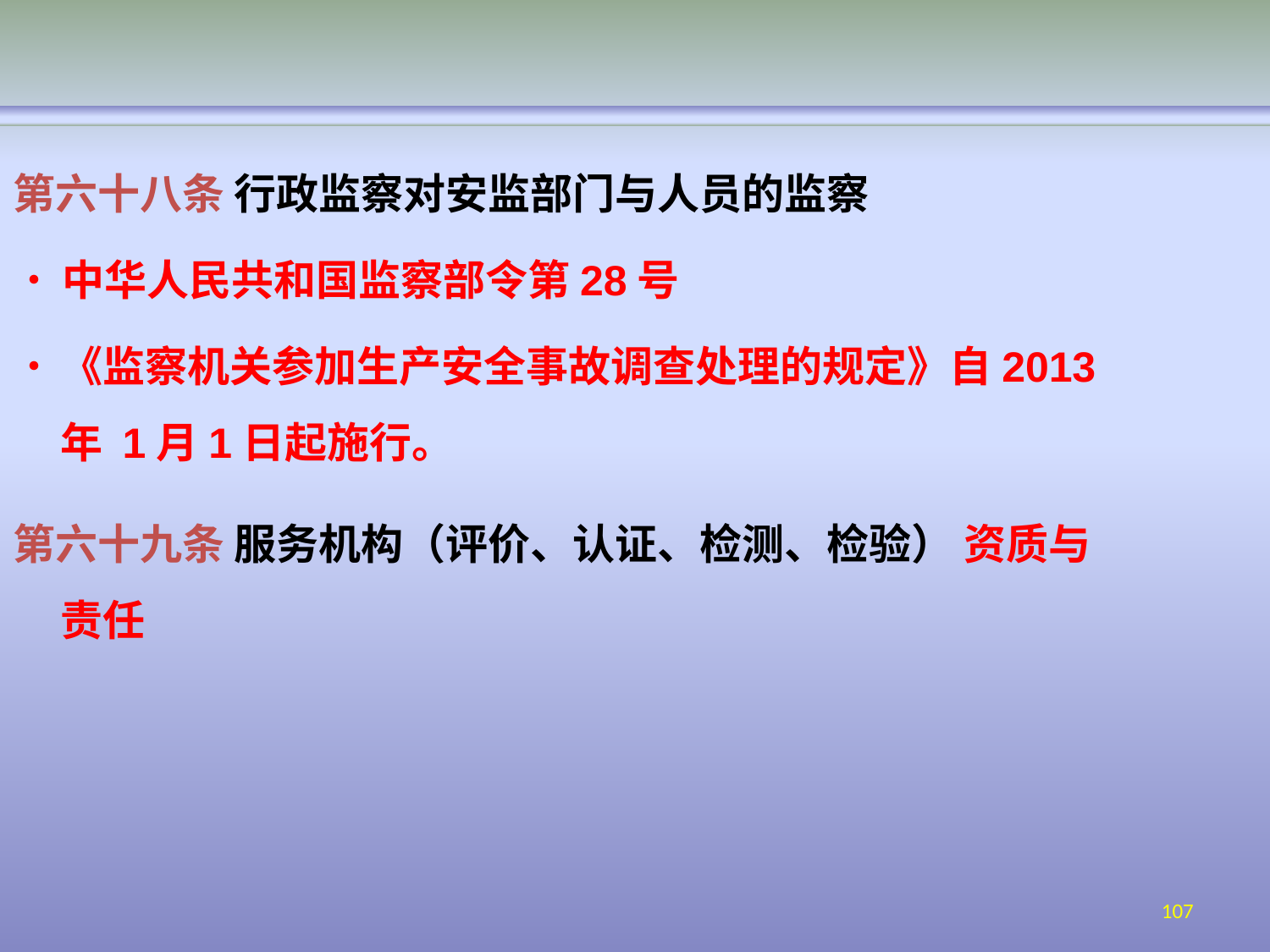

第六十八条 行政监察对安监部门与人员的监察
•	中华人民共和国监察部令第28号
•	《监察机关参加生产安全事故调查处理的规定》自2013年 1月1日起施行。
第六十九条 服务机构（评价、认证、检测、检验） 资质与 责任
107